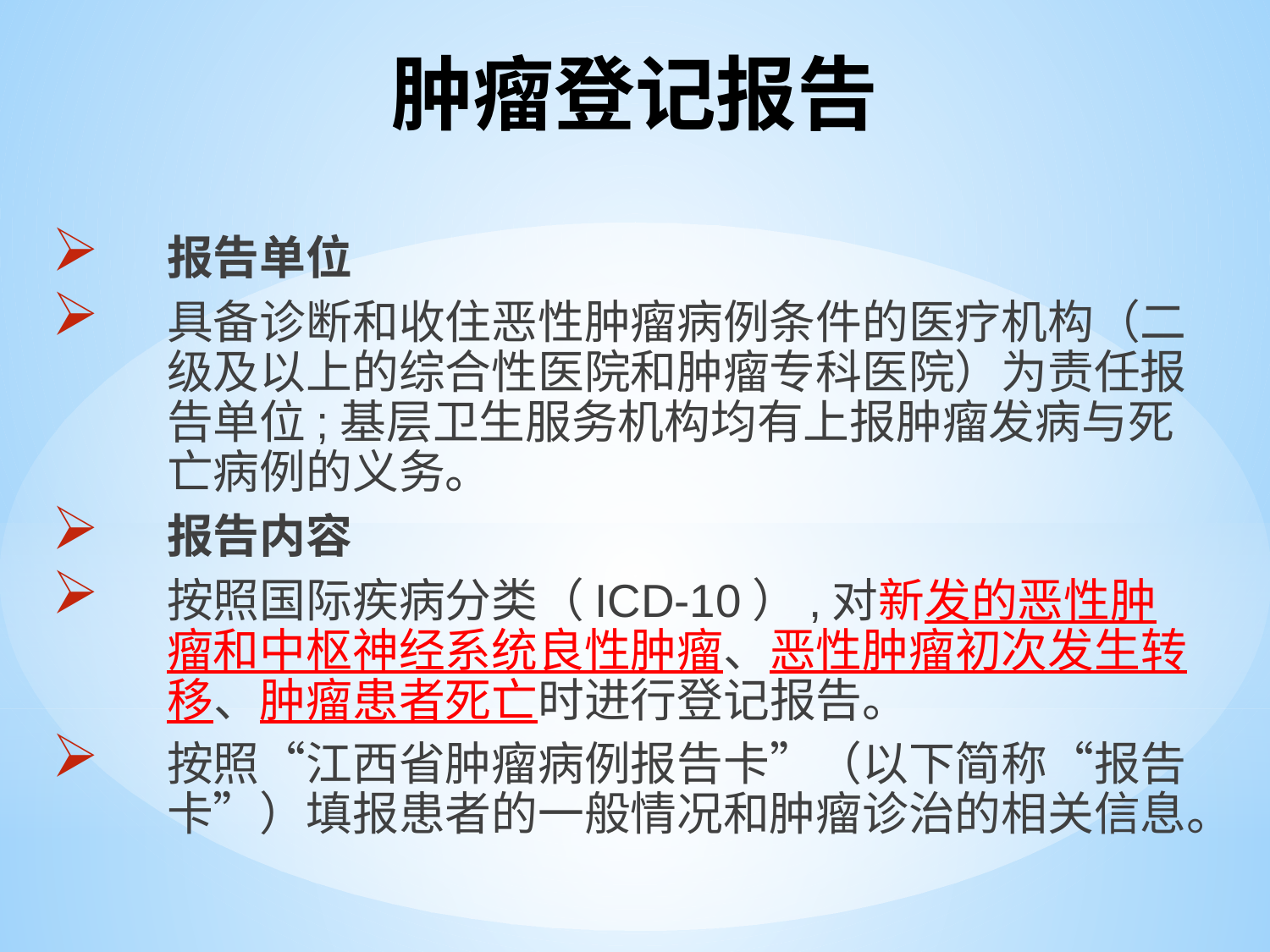

# 肿瘤登记报告

报告单位
具备诊断和收住恶性肿瘤病例条件的医疗机构（二级及以上的综合性医院和肿瘤专科医院）为责任报告单位;基层卫生服务机构均有上报肿瘤发病与死亡病例的义务。
报告内容
按照国际疾病分类（ICD-10）,对新发的恶性肿瘤和中枢神经系统良性肿瘤、恶性肿瘤初次发生转移、肿瘤患者死亡时进行登记报告。
按照“江西省肿瘤病例报告卡”（以下简称“报告卡”）填报患者的一般情况和肿瘤诊治的相关信息。